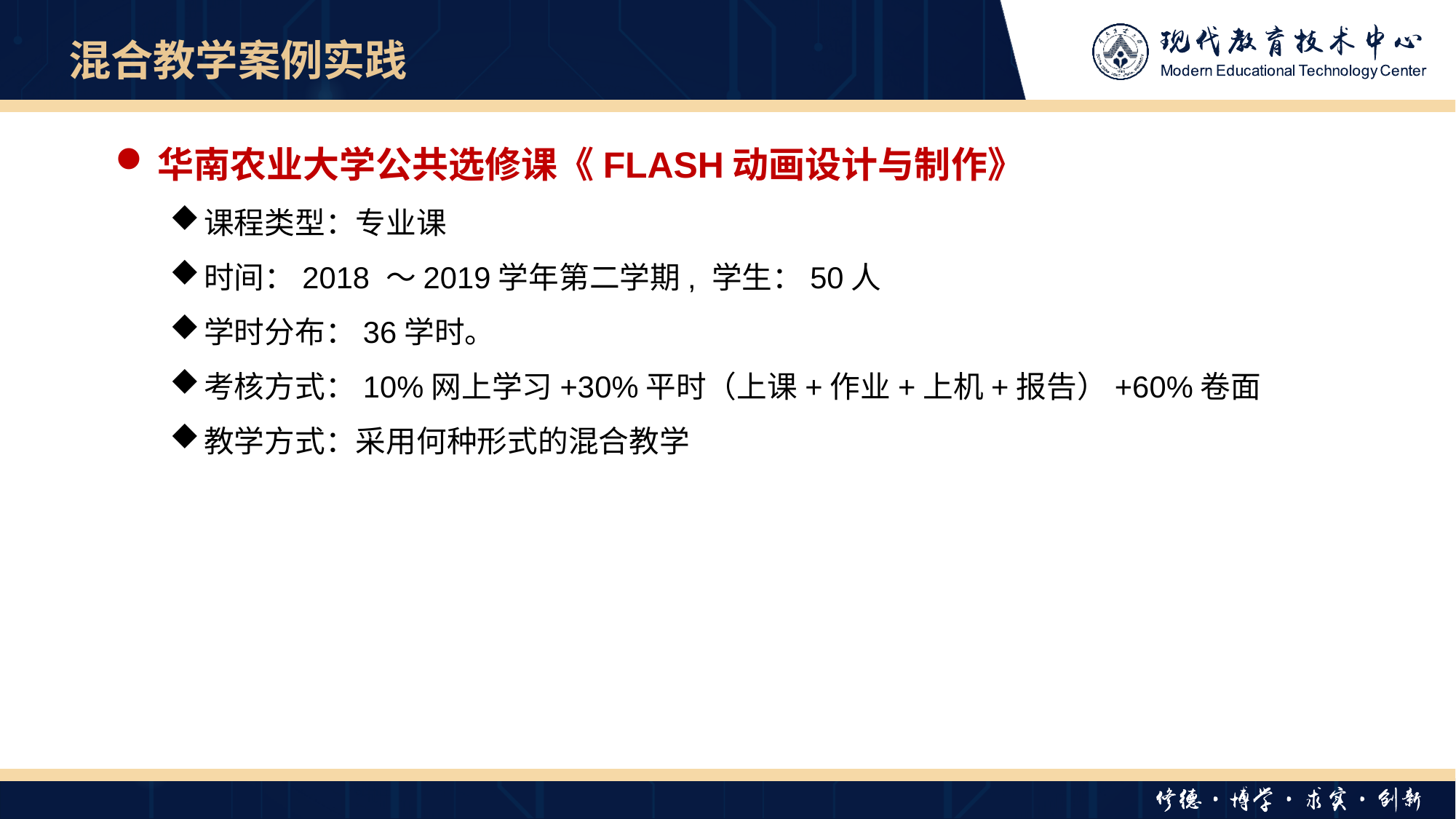

# 混合教学案例实践
华南农业大学公共选修课《FLASH动画设计与制作》
课程类型：专业课
时间：2018 ～2019学年第二学期, 学生：50人
学时分布：36学时。
考核方式：10%网上学习+30%平时（上课+作业+上机+报告）+60%卷面
教学方式：采用何种形式的混合教学